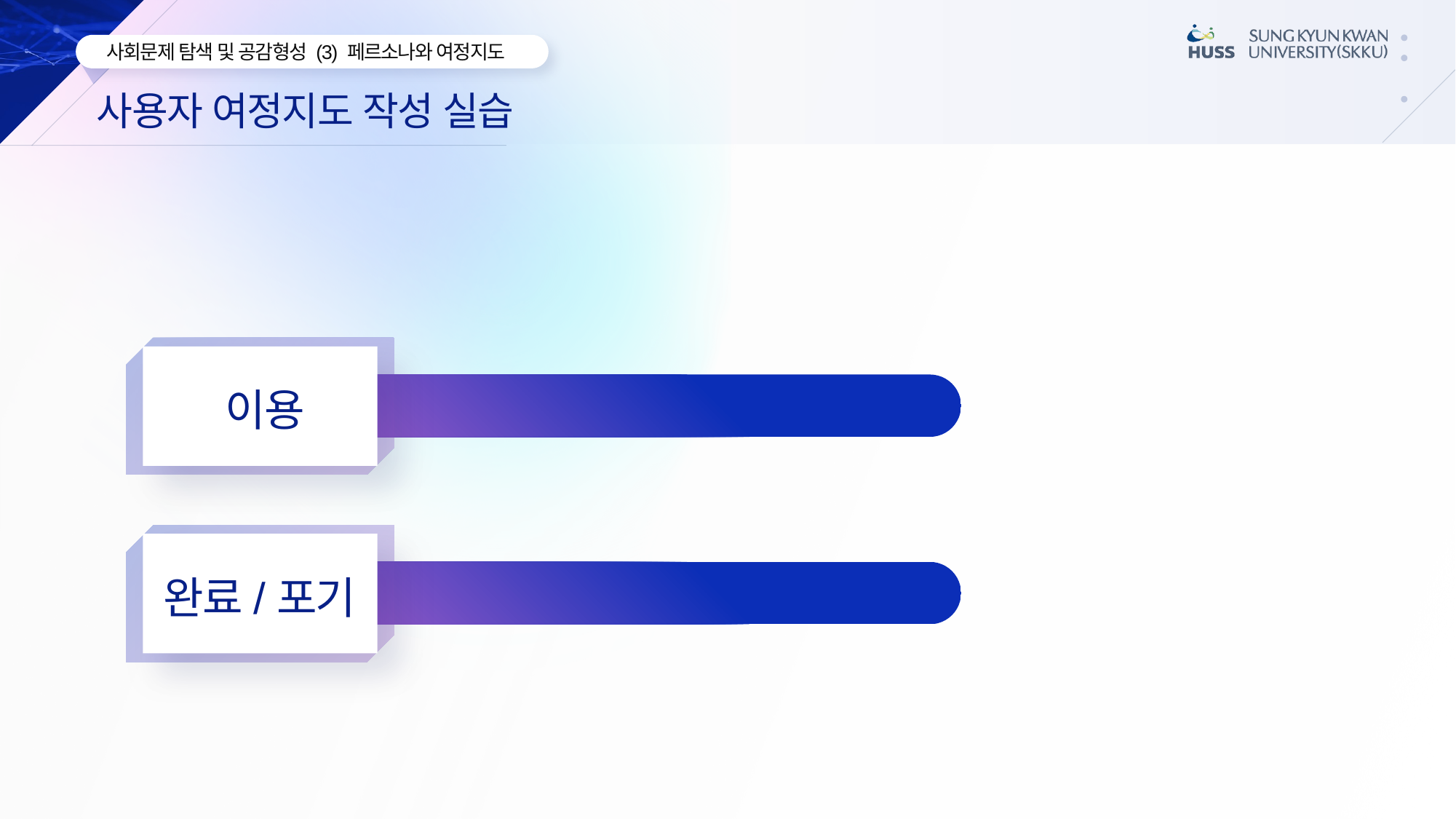

사용자 여정지도 작성 실습

이용
원하는 서류를 찾아 발급받는 단계

완료/포기
최종적으로 성공하거나 포기하는 단계